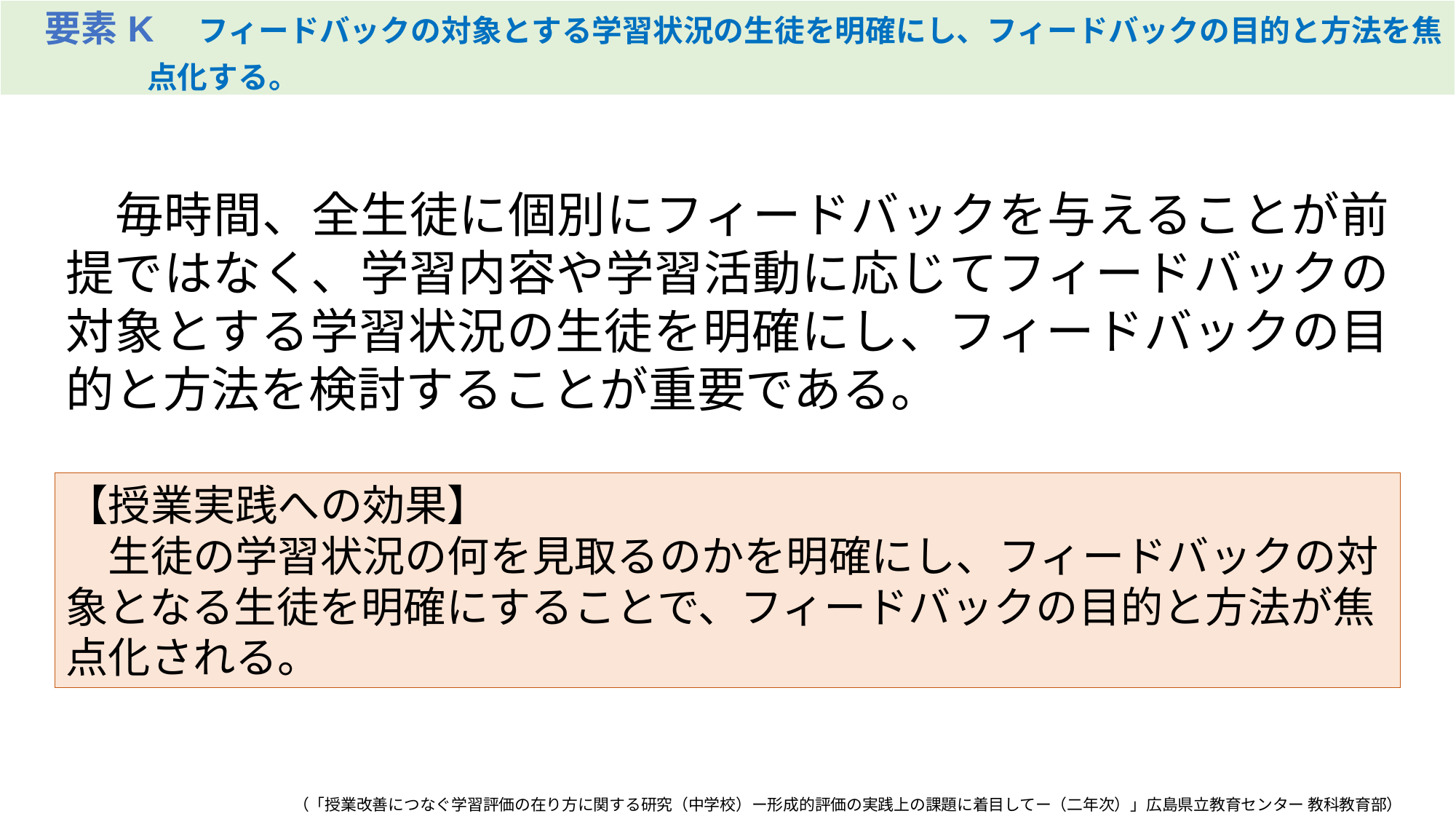

| 要素K　フィードバックの対象とする学習状況の生徒を明確にし、フィードバックの目的と方法を焦点化する。 |
| --- |
　毎時間、全生徒に個別にフィードバックを与えることが前提ではなく、学習内容や学習活動に応じてフィードバックの対象とする学習状況の生徒を明確にし、フィードバックの目的と方法を検討することが重要である。
【授業実践への効果】
　生徒の学習状況の何を見取るのかを明確にし、フィードバックの対象となる生徒を明確にすることで、フィードバックの目的と方法が焦点化される。
（「授業改善につなぐ学習評価の在り方に関する研究（中学校）ー形成的評価の実践上の課題に着目してー（二年次）」広島県立教育センター 教科教育部）